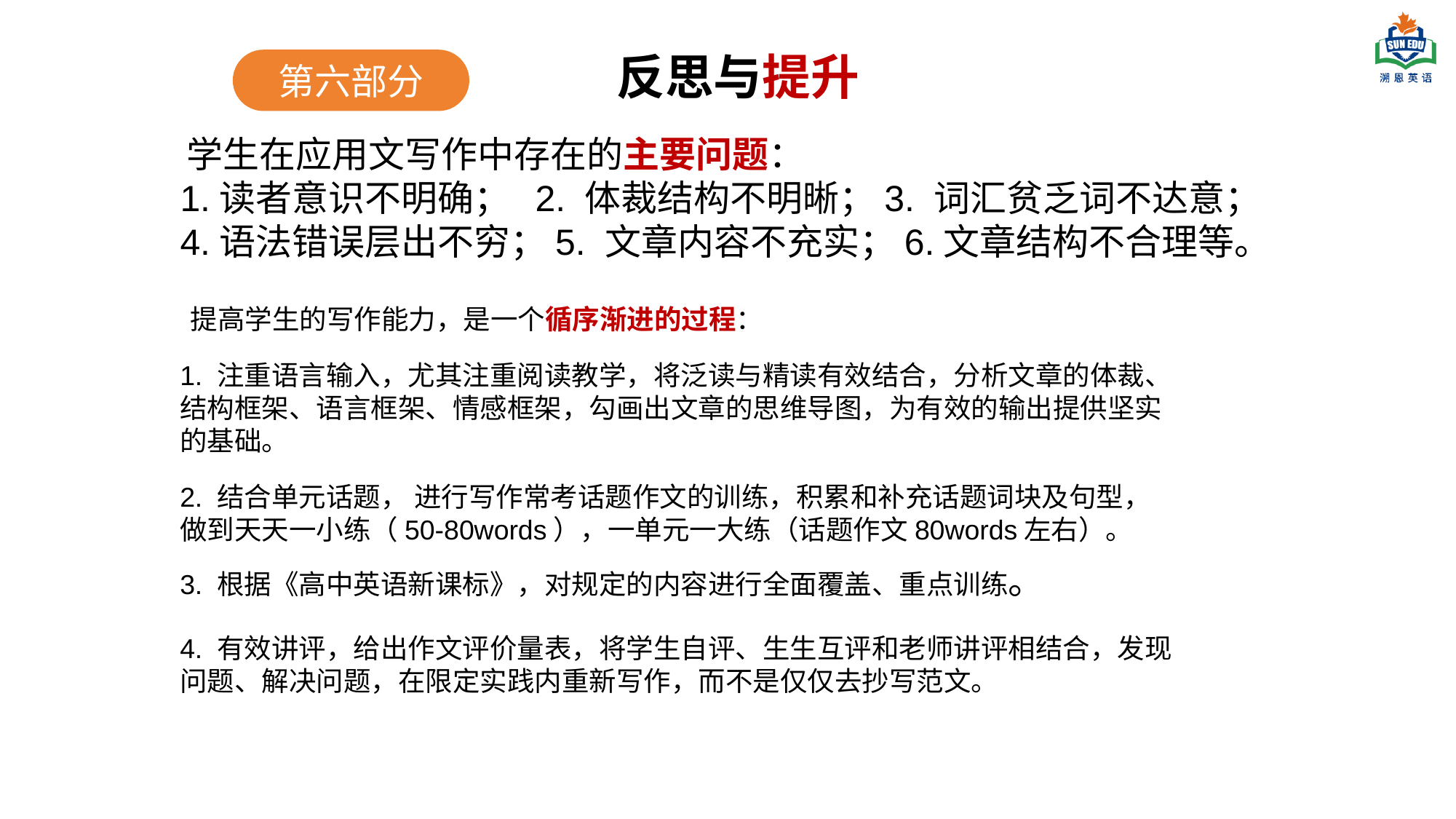

反思与提升
第六部分
 学生在应用文写作中存在的主要问题：
 1.读者意识不明确；  2. 体裁结构不明晰；3. 词汇贫乏词不达意；
 4.语法错误层出不穷；5. 文章内容不充实；6.文章结构不合理等。
提高学生的写作能力，是一个循序渐进的过程：
1. 注重语言输入，尤其注重阅读教学，将泛读与精读有效结合，分析文章的体裁、结构框架、语言框架、情感框架，勾画出文章的思维导图，为有效的输出提供坚实的基础。
2. 结合单元话题， 进行写作常考话题作文的训练，积累和补充话题词块及句型，做到天天一小练（50-80words），一单元一大练（话题作文80words左右）。
3. 根据《高中英语新课标》，对规定的内容进行全面覆盖、重点训练。
4. 有效讲评，给出作文评价量表，将学生自评、生生互评和老师讲评相结合，发现问题、解决问题，在限定实践内重新写作，而不是仅仅去抄写范文。